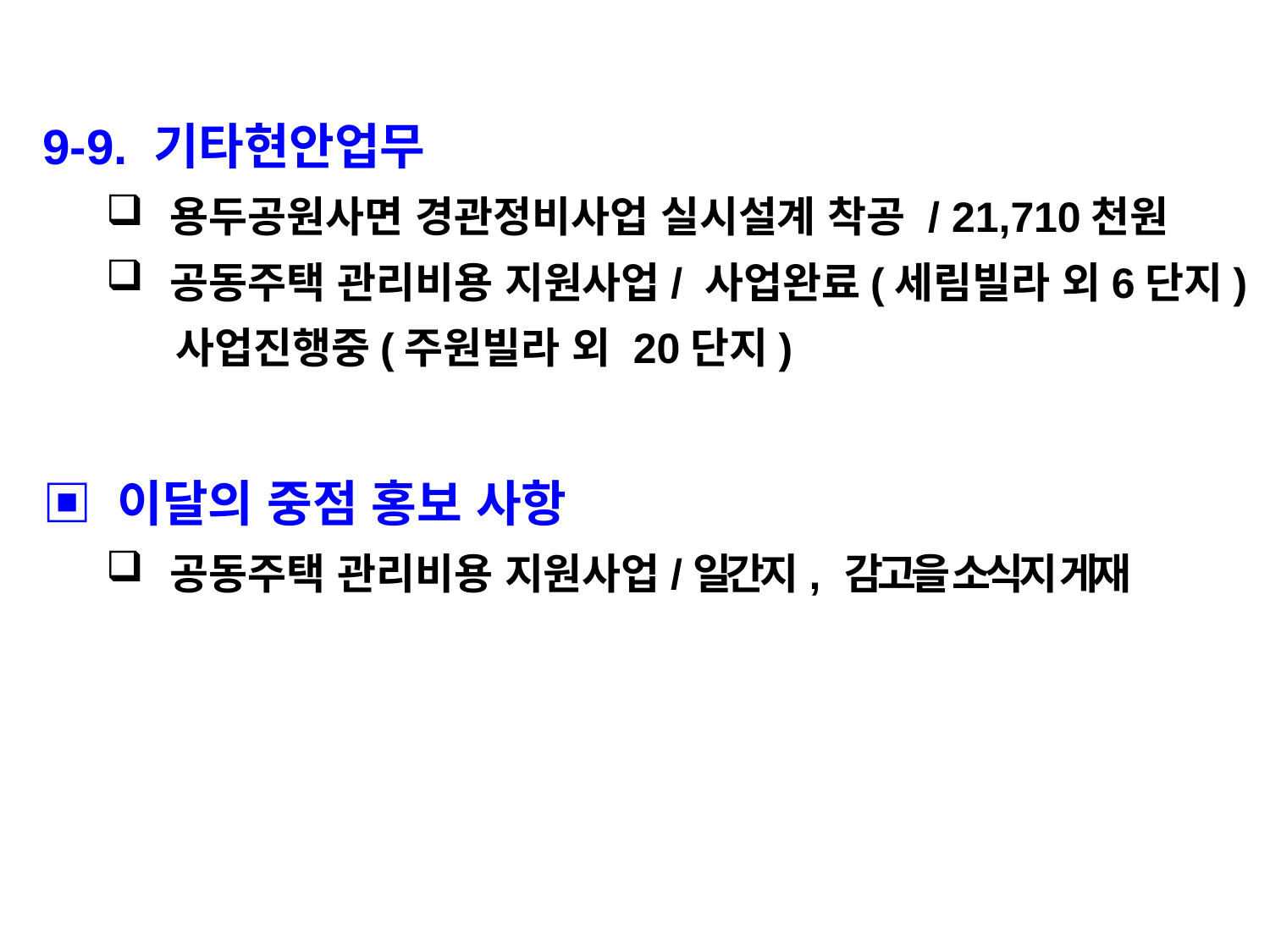

9-9. 기타현안업무
용두공원사면 경관정비사업 실시설계 착공 / 21,710천원
공동주택 관리비용 지원사업/ 사업완료(세림빌라 외6단지)
     사업진행중(주원빌라 외 20단지)

▣ 이달의 중점 홍보 사항
공동주택 관리비용 지원사업/일간지,  감고을 소식지 게재